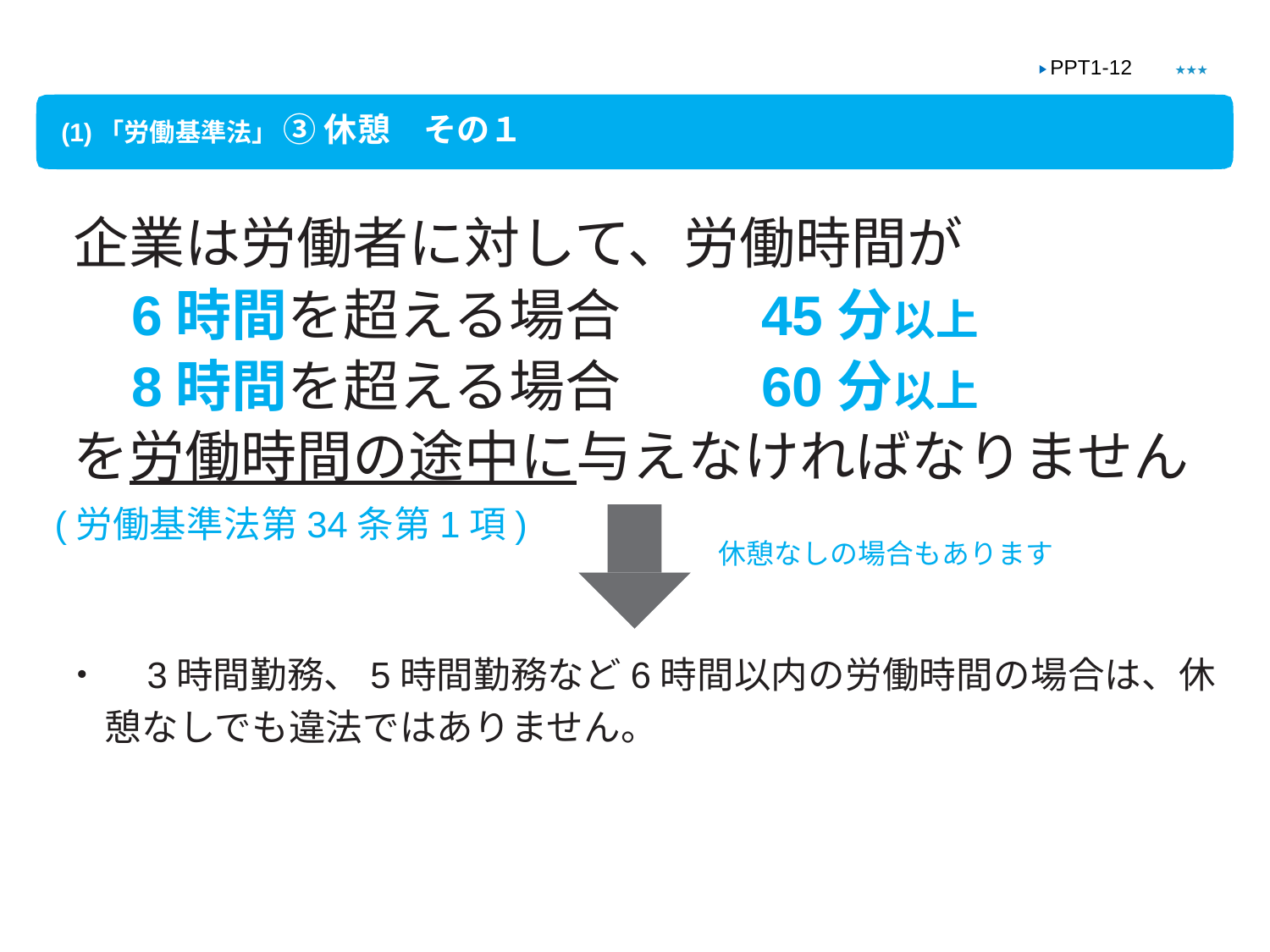

★★★
▶ PPT1-12

(1)「労働基準法」 ③ 休憩　その１
企業は労働者に対して、労働時間が
6時間を超える場合	45分以上
8時間を超える場合	60分以上
を労働時間の途中に与えなければなりません
(労働基準法第34条第1項)

休憩なしの場合もあります
・　3時間勤務、5時間勤務など6時間以内の労働時間の場合は、休憩なしでも違法ではありません。